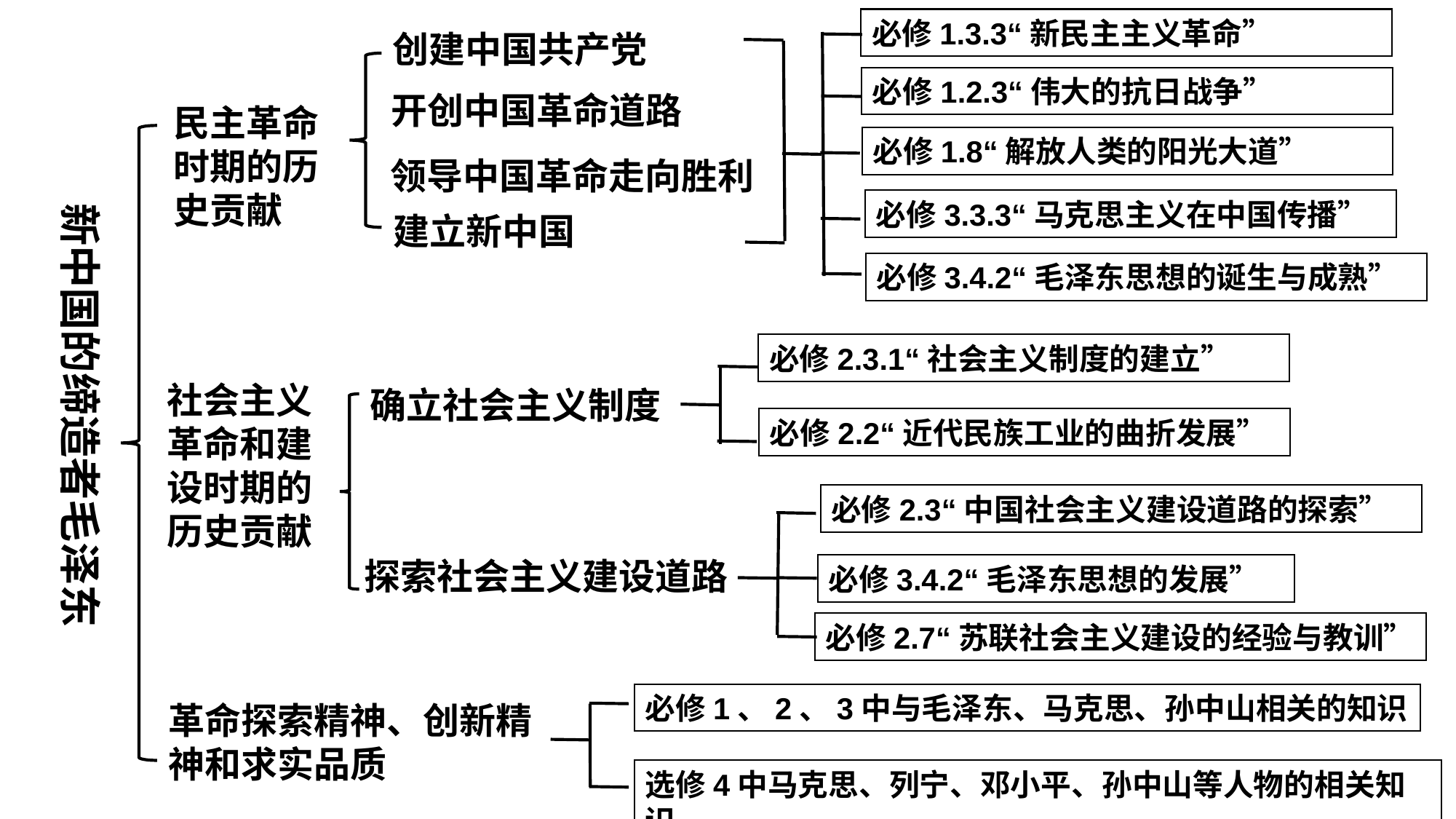

必修1.3.3“新民主主义革命”
必修1.2.3“伟大的抗日战争”
必修1.8“解放人类的阳光大道”
必修3.3.3“马克思主义在中国传播”
必修3.4.2“毛泽东思想的诞生与成熟”
创建中国共产党
开创中国革命道路
领导中国革命走向胜利
建立新中国

民主革命时期的历史贡献

新中国的缔造者毛泽东
必修2.3.1“社会主义制度的建立”
必修2.2“近代民族工业的曲折发展”
确立社会主义制度
社会主义革命和建设时期的历史贡献

必修2.3“中国社会主义建设道路的探索”
必修3.4.2“毛泽东思想的发展”
必修2.7“苏联社会主义建设的经验与教训”
探索社会主义建设道路
必修1、2、3中与毛泽东、马克思、孙中山相关的知识
选修4中马克思、列宁、邓小平、孙中山等人物的相关知识
革命探索精神、创新精神和求实品质